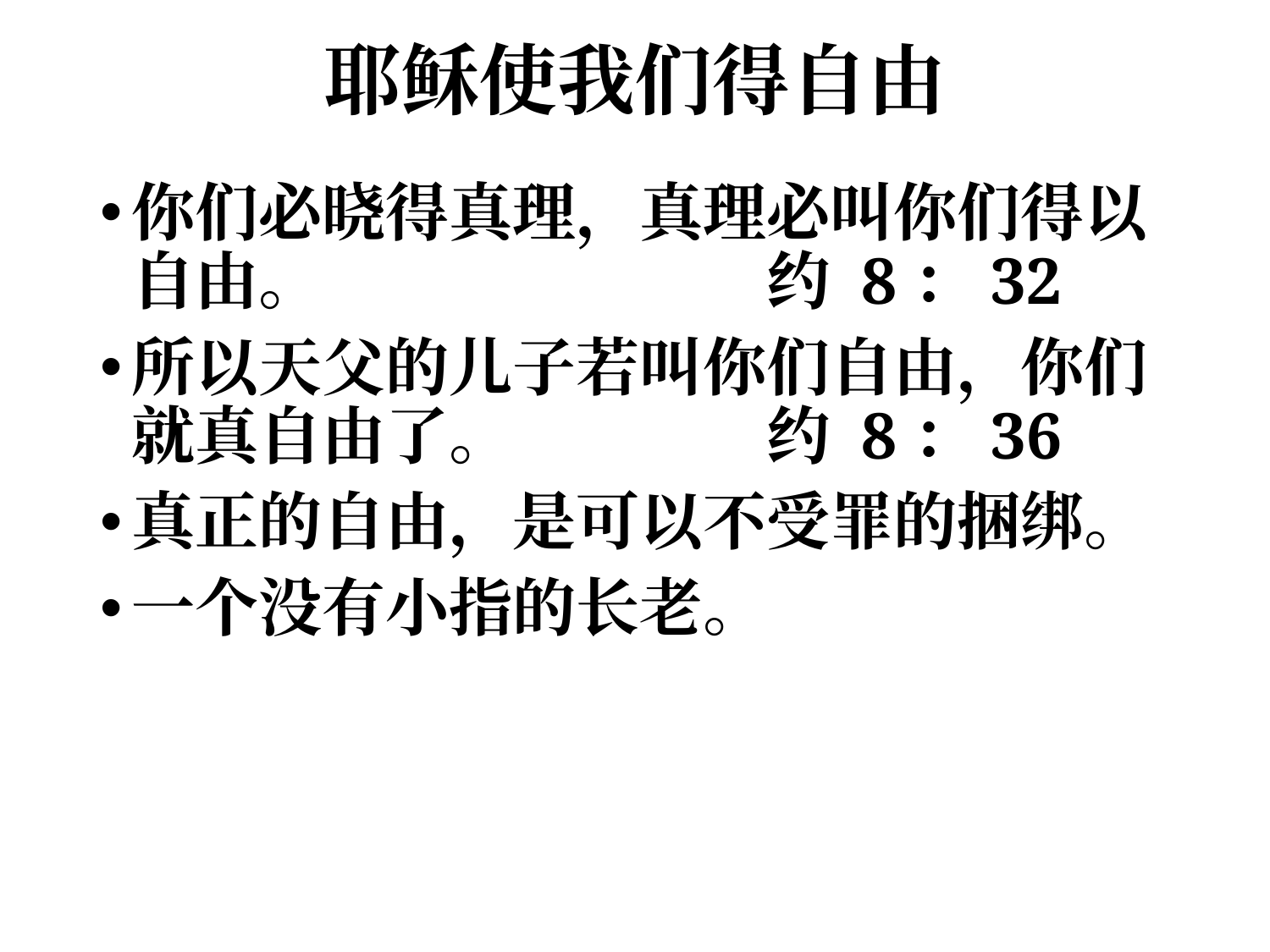

# 耶稣使我们得自由
你们必晓得真理，真理必叫你们得以自由。				约 8：32
所以天父的儿子若叫你们自由，你们就真自由了。 		约 8：36
真正的自由，是可以不受罪的捆绑。
一个没有小指的长老。